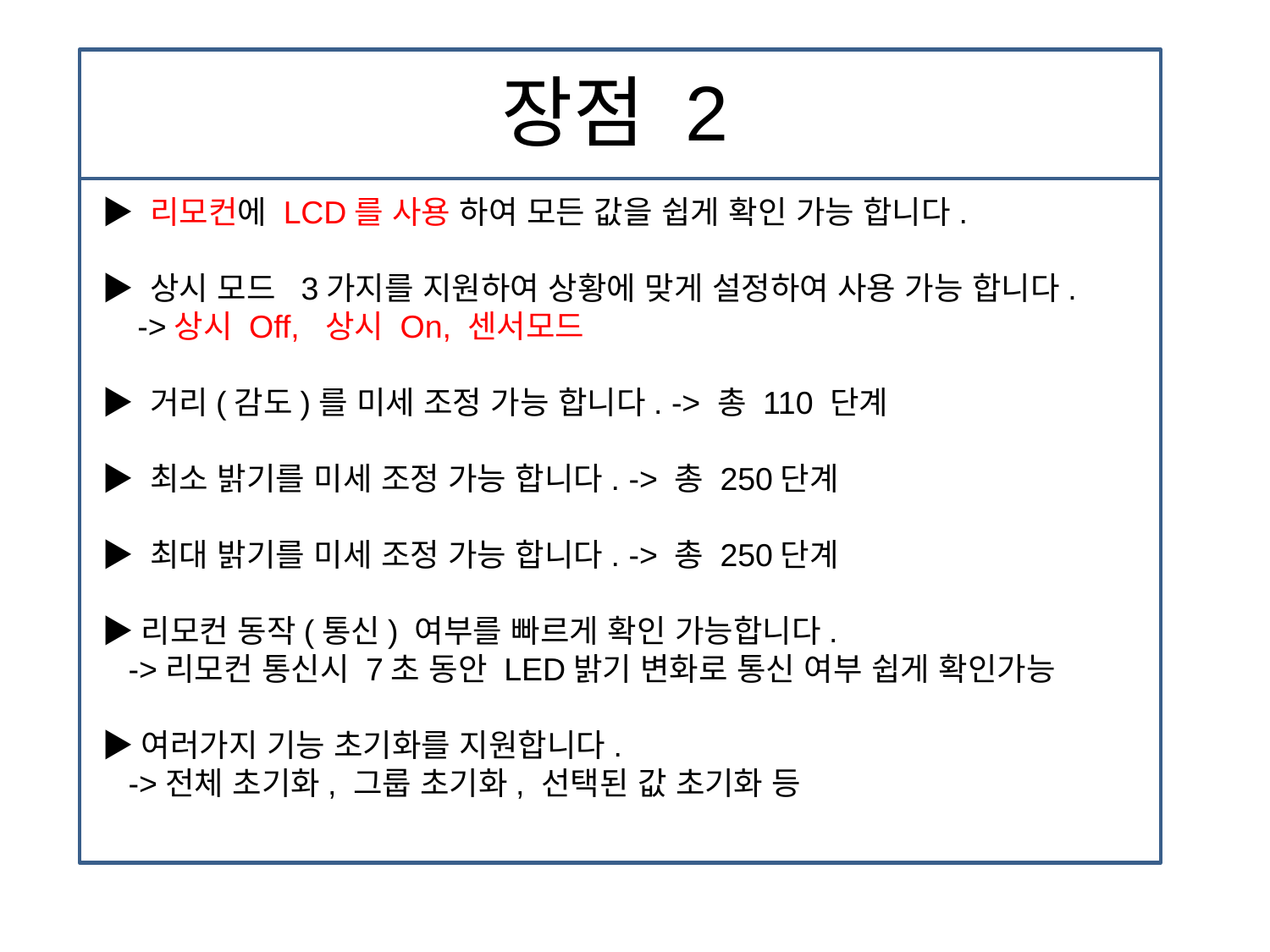

# 장점 2

▶ 리모컨에 LCD를 사용 하여 모든 값을 쉽게 확인 가능 합니다.

▶ 상시 모드  3가지를 지원하여 상황에 맞게 설정하여 사용 가능 합니다.
    ->상시 Off,  상시 On, 센서모드

▶ 거리(감도)를 미세 조정 가능 합니다. -> 총 110 단계

▶ 최소 밝기를 미세 조정 가능 합니다. -> 총 250단계

▶ 최대 밝기를 미세 조정 가능 합니다. -> 총 250단계

▶리모컨 동작(통신) 여부를 빠르게 확인 가능합니다.
   ->리모컨 통신시 7초 동안 LED밝기 변화로 통신 여부 쉽게 확인가능

▶여러가지 기능 초기화를 지원합니다.
   ->전체 초기화, 그룹 초기화, 선택된 값 초기화 등